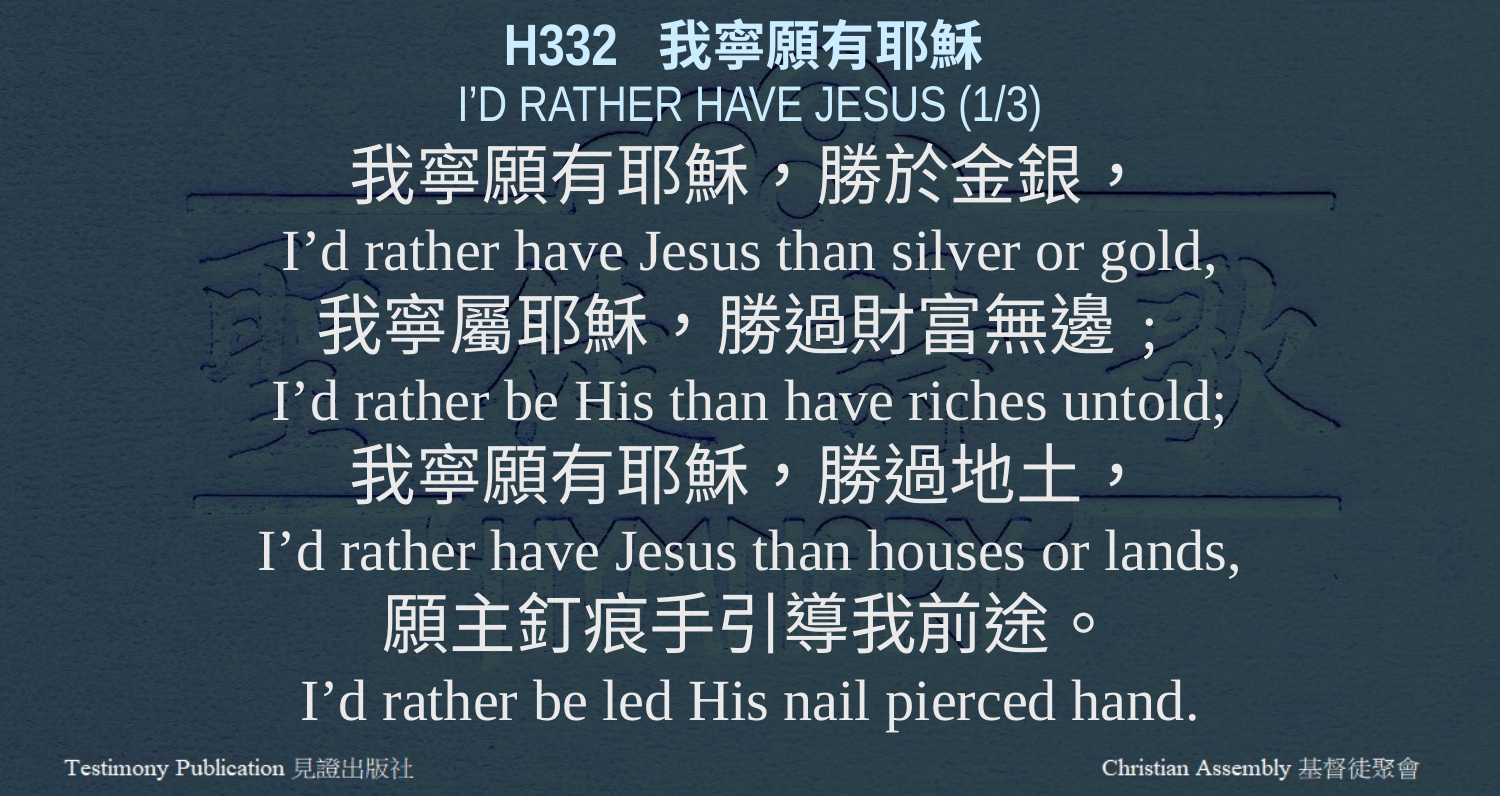

H332  我寧願有耶穌
I’D RATHER HAVE JESUS (1/3)
我寧願有耶穌，勝於金銀，
I’d rather have Jesus than silver or gold,
我寧屬耶穌，勝過財富無邊﹔
I’d rather be His than have riches untold;
我寧願有耶穌，勝過地土，
I’d rather have Jesus than houses or lands,
願主釘痕手引導我前途。
I’d rather be led His nail pierced hand.